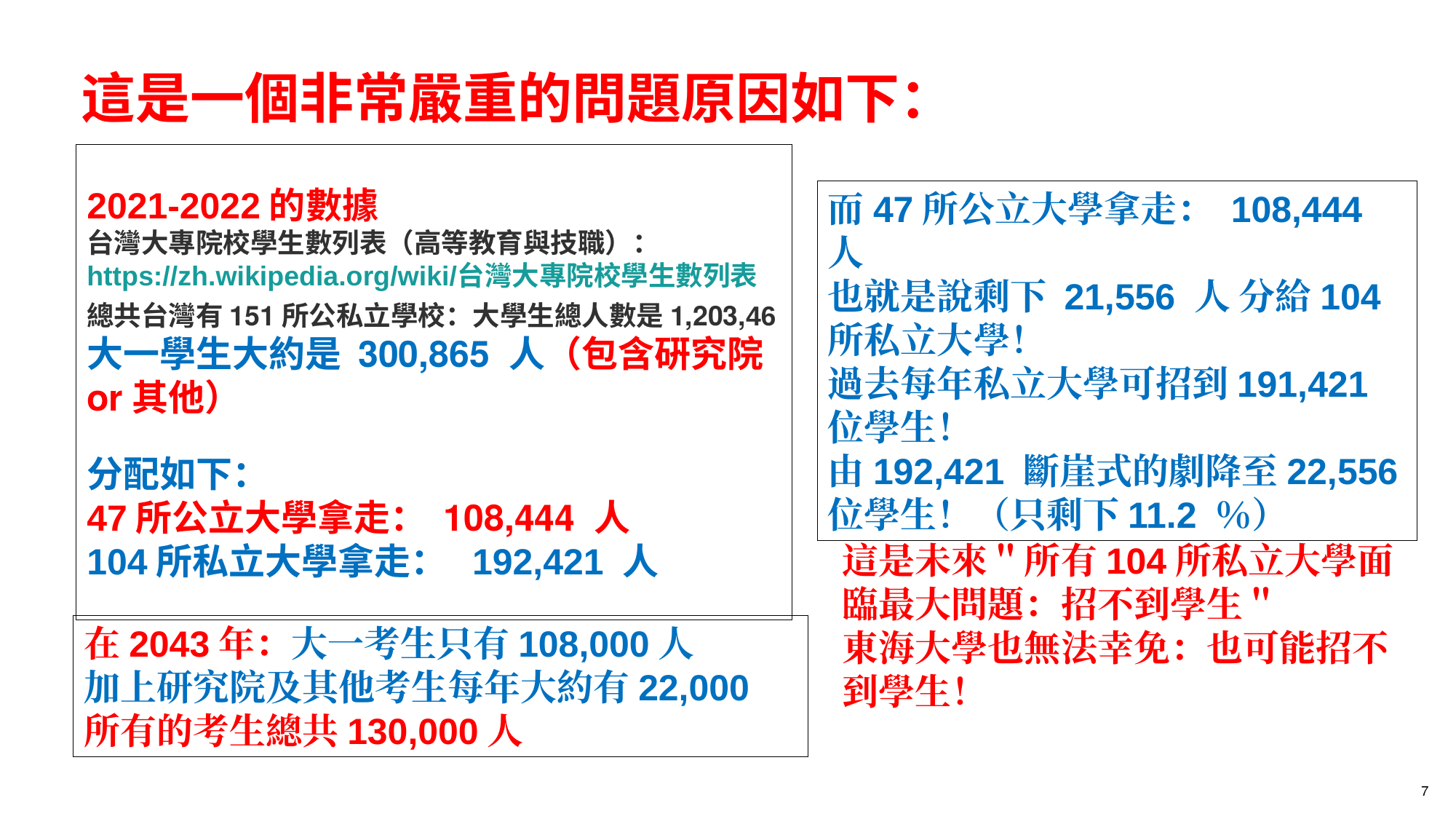

# 這是一個非常嚴重的問題原因如下：
2021-2022的數據
台灣大專院校學生數列表（高等教育與技職）：
https://zh.wikipedia.org/wiki/台灣大專院校學生數列表
總共台灣有151所公私立學校：大學生總人數是1,203,46大一學生大約是 300,865 人（包含硏究院or其他）

分配如下：
47所公立大學拿走： 108,444 人
104所私立大學拿走：  192,421 人
而47所公立大學拿走： 108,444 人
也就是說剩下 21,556 人 分給104所私立大學！
過去每年私立大學可招到191,421位學生！
由192,421 斷崖式的劇降至22,556位學生！（只剩下11.2 ％）
這是未來＂所有104所私立大學面臨最大問題：招不到學生＂
東海大學也無法幸免：也可能招不到學生！
在2043年：大一考生只有108,000人
加上研究院及其他考生每年大約有22,000
所有的考生總共130,000人
7